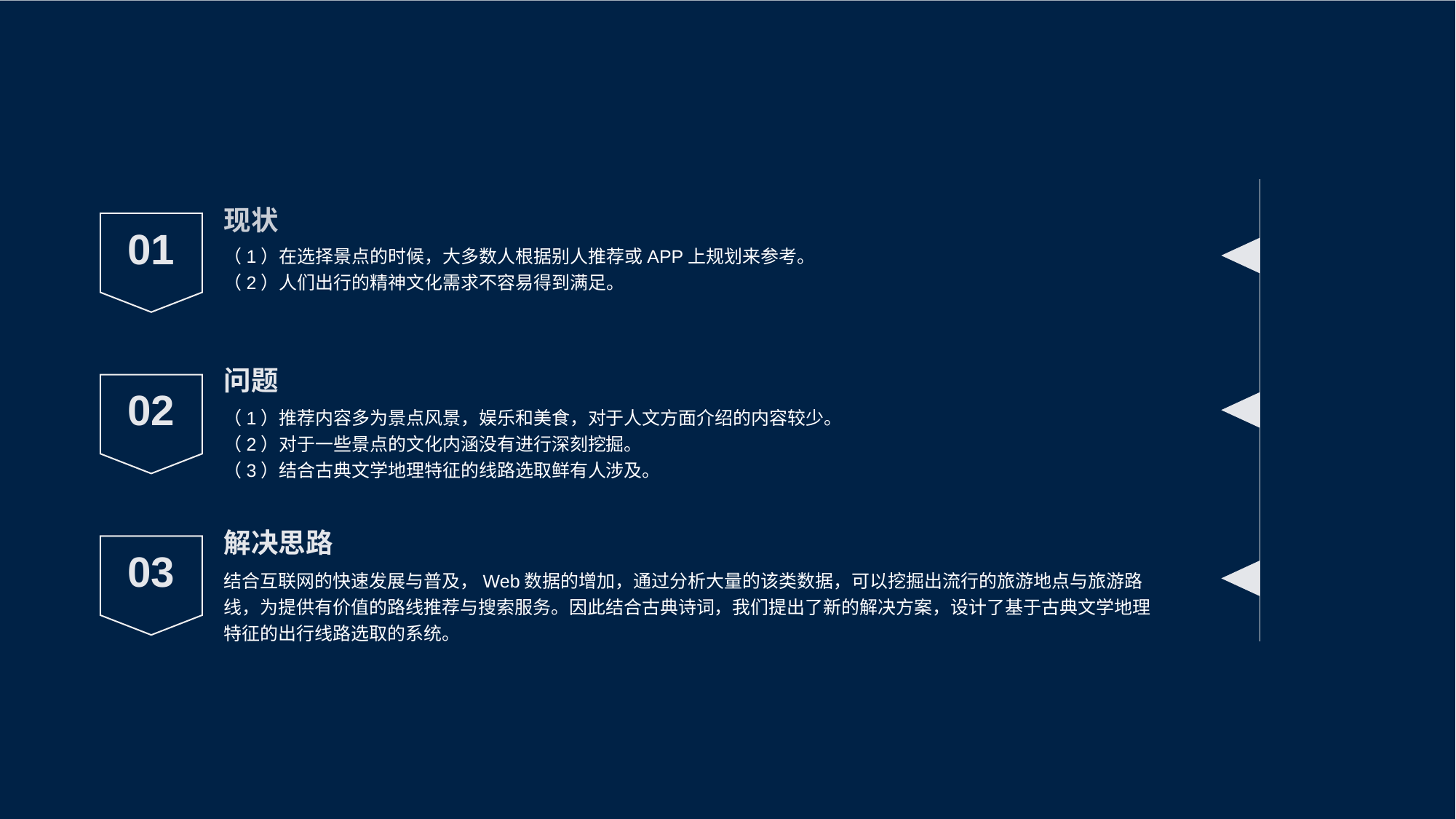

现状
01

（1）在选择景点的时候，大多数人根据别人推荐或APP上规划来参考。
（2）人们出行的精神文化需求不容易得到满足。
问题
02

（1）推荐内容多为景点风景，娱乐和美食，对于人文方面介绍的内容较少。
（2）对于一些景点的文化内涵没有进行深刻挖掘。
（3）结合古典文学地理特征的线路选取鲜有人涉及。
解决思路
03

结合互联网的快速发展与普及，Web数据的增加，通过分析大量的该类数据，可以挖掘出流行的旅游地点与旅游路线，为提供有价值的路线推荐与搜索服务。因此结合古典诗词，我们提出了新的解决方案，设计了基于古典文学地理特征的出行线路选取的系统。